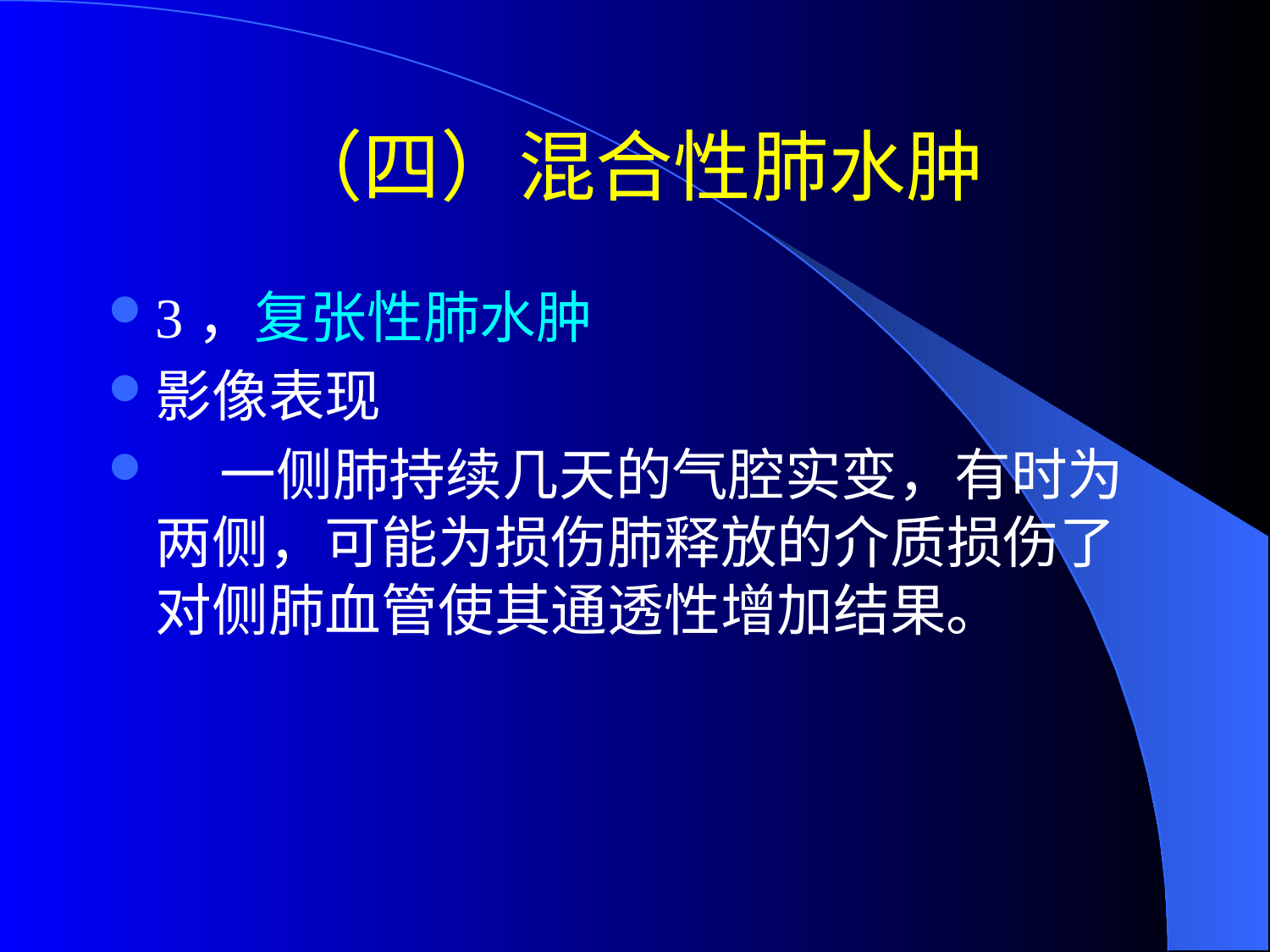

# （四）混合性肺水肿
3，复张性肺水肿
影像表现
    一侧肺持续几天的气腔实变，有时为两侧，可能为损伤肺释放的介质损伤了对侧肺血管使其通透性增加结果。